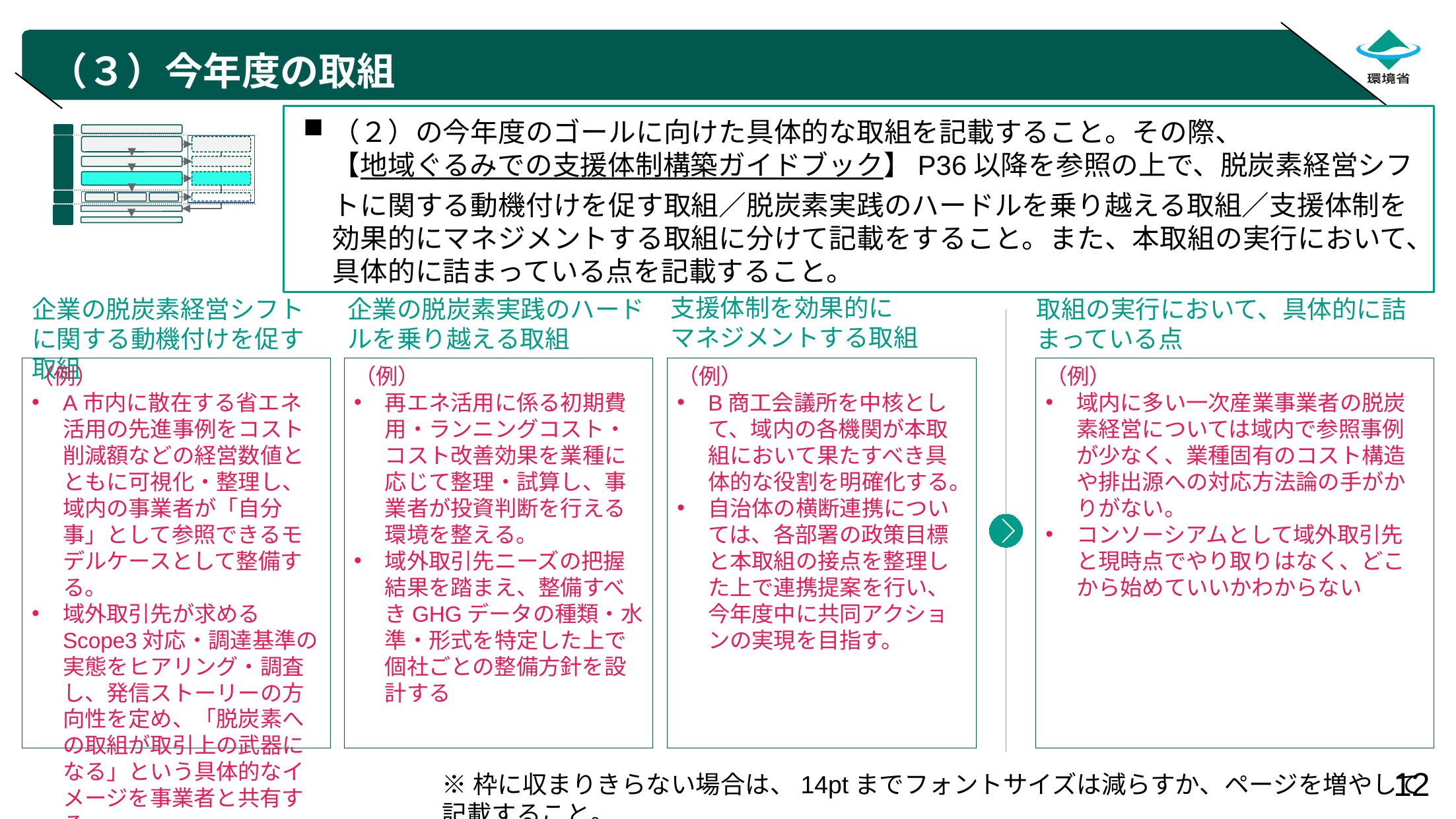

# （３）今年度の取組
（２）の今年度のゴールに向けた具体的な取組を記載すること。その際、
【地域ぐるみでの支援体制構築ガイドブック】P36以降を参照の上で、脱炭素経営シフトに関する動機付けを促す取組／脱炭素実践のハードルを乗り越える取組／支援体制を効果的にマネジメントする取組に分けて記載をすること。また、本取組の実行において、具体的に詰まっている点を記載すること。

支援体制を効果的に
マネジメントする取組
企業の脱炭素実践のハードルを乗り越える取組
取組の実行において、具体的に詰まっている点
企業の脱炭素経営シフトに関する動機付けを促す取組

（例）
B商工会議所を中核として、域内の各機関が本取組において果たすべき具体的な役割を明確化する。
自治体の横断連携については、各部署の政策目標と本取組の接点を整理した上で連携提案を行い、今年度中に共同アクションの実現を目指す。
（例）
再エネ活用に係る初期費用・ランニングコスト・コスト改善効果を業種に応じて整理・試算し、事業者が投資判断を行える環境を整える。
域外取引先ニーズの把握結果を踏まえ、整備すべきGHGデータの種類・水準・形式を特定した上で個社ごとの整備方針を設計する
（例）
A市内に散在する省エネ活用の先進事例をコスト削減額などの経営数値とともに可視化・整理し、域内の事業者が「自分事」として参照できるモデルケースとして整備する。
域外取引先が求めるScope3対応・調達基準の実態をヒアリング・調査し、発信ストーリーの方向性を定め、「脱炭素への取組が取引上の武器になる」という具体的なイメージを事業者と共有する。
（例）
域内に多い一次産業事業者の脱炭素経営については域内で参照事例が少なく、業種固有のコスト構造や排出源への対応方法論の手がかりがない。
コンソーシアムとして域外取引先と現時点でやり取りはなく、どこから始めていいかわからない
※枠に収まりきらない場合は、14ptまでフォントサイズは減らすか、ページを増やして記載すること。